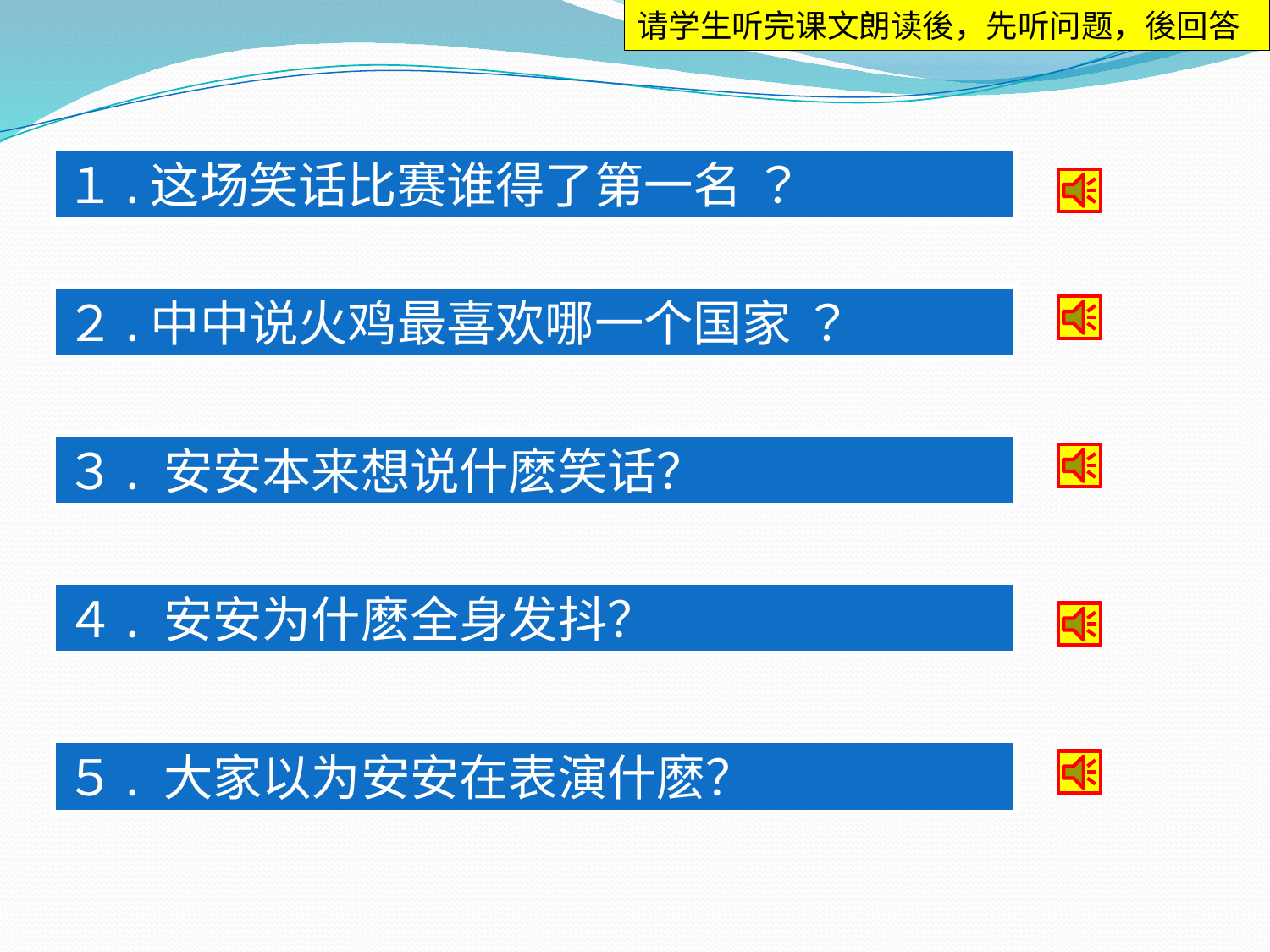

请学生听完课文朗读後，先听问题，後回答
１.这场笑话比赛谁得了第一名 ？

２.中中说火鸡最喜欢哪一个国家 ？

３. 安安本来想说什麽笑话？

４. 安安为什麽全身发抖？

５. 大家以为安安在表演什麽？